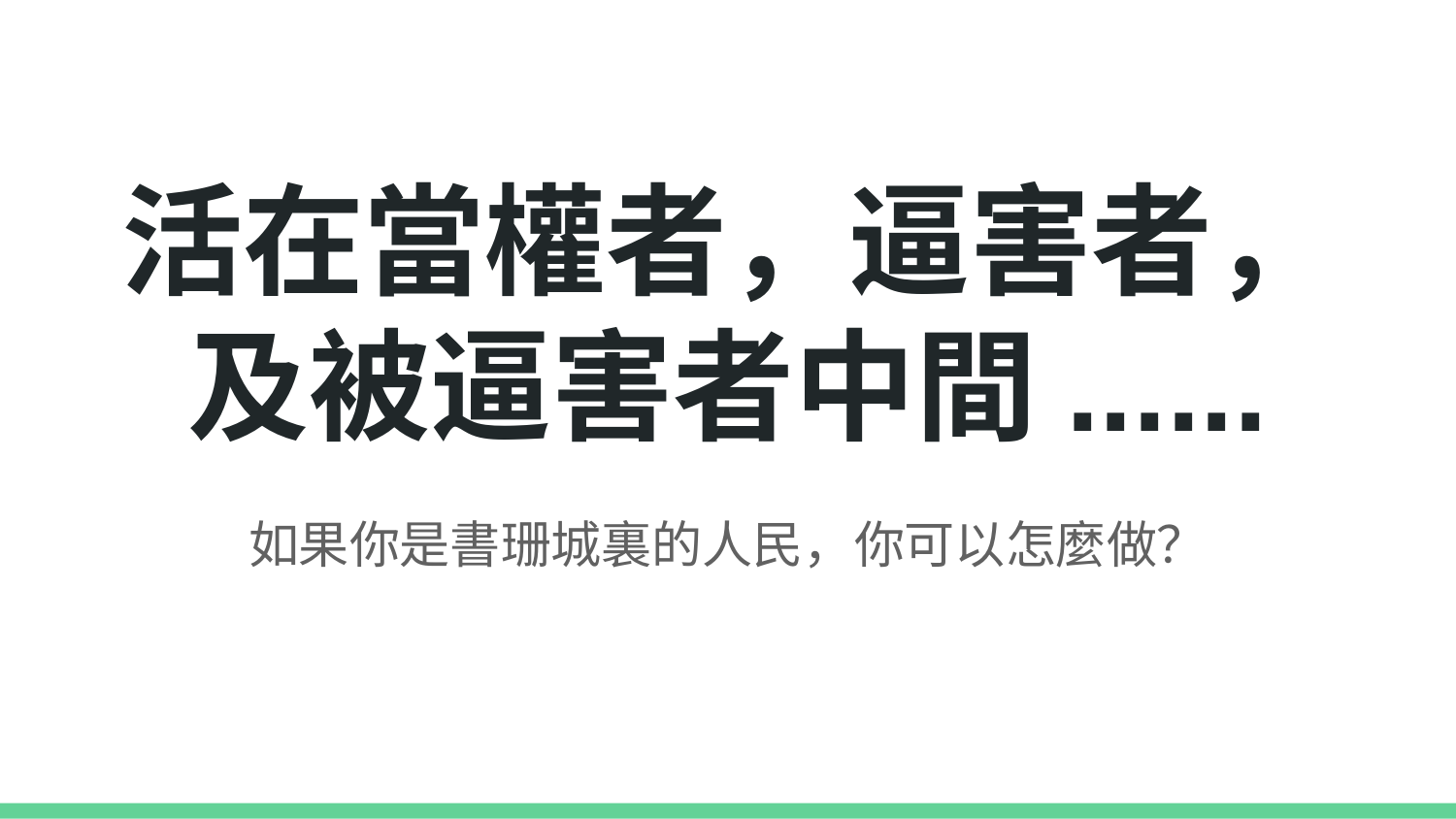

# 活在當權者，逼害者，及被逼害者中間......
如果你是書珊城裏的人民，你可以怎麼做？